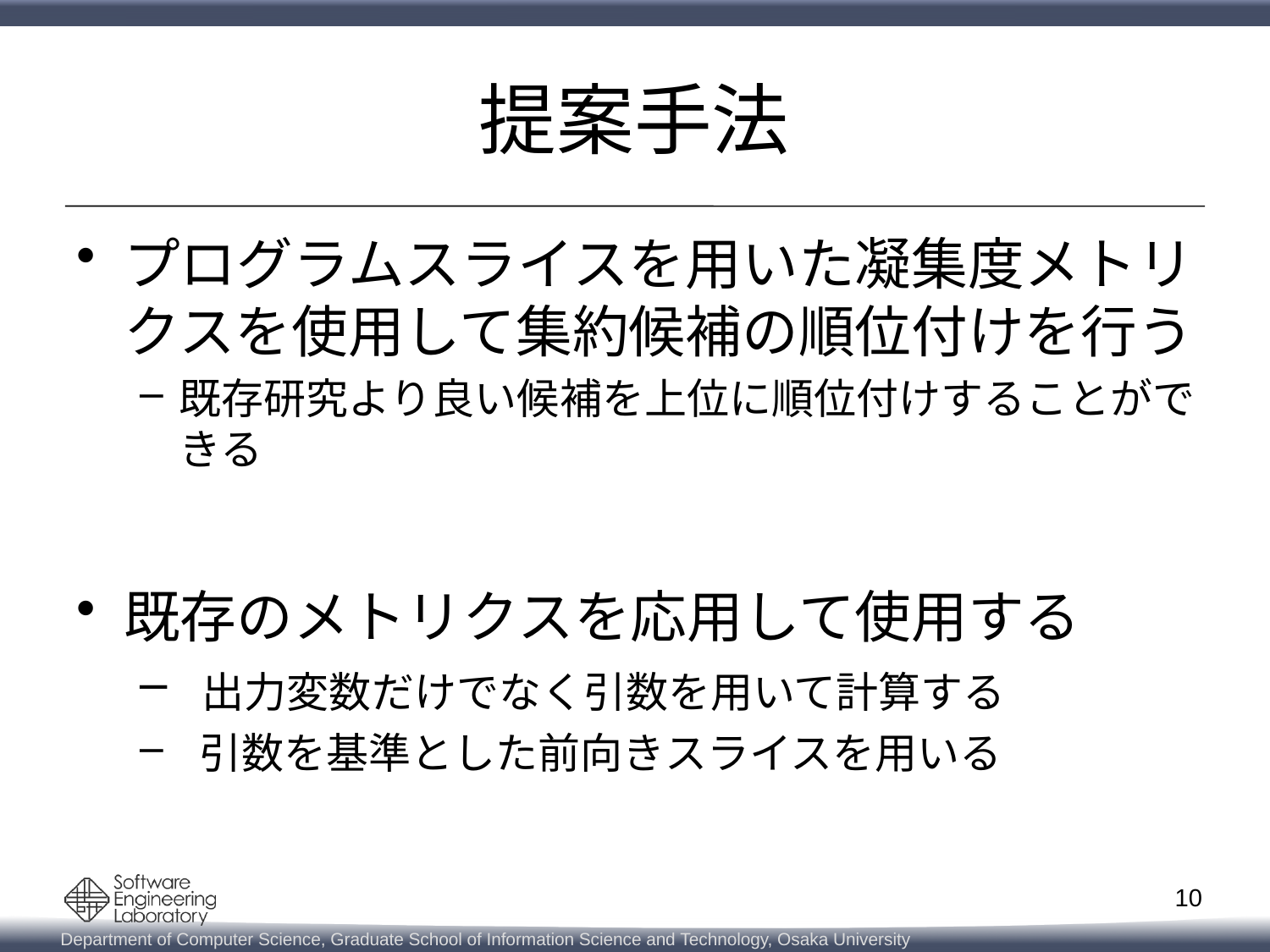

# 提案手法
プログラムスライスを用いた凝集度メトリクスを使用して集約候補の順位付けを行う
既存研究より良い候補を上位に順位付けすることができる

既存のメトリクスを応用して使用する
 出力変数だけでなく引数を用いて計算する
 引数を基準とした前向きスライスを用いる

10